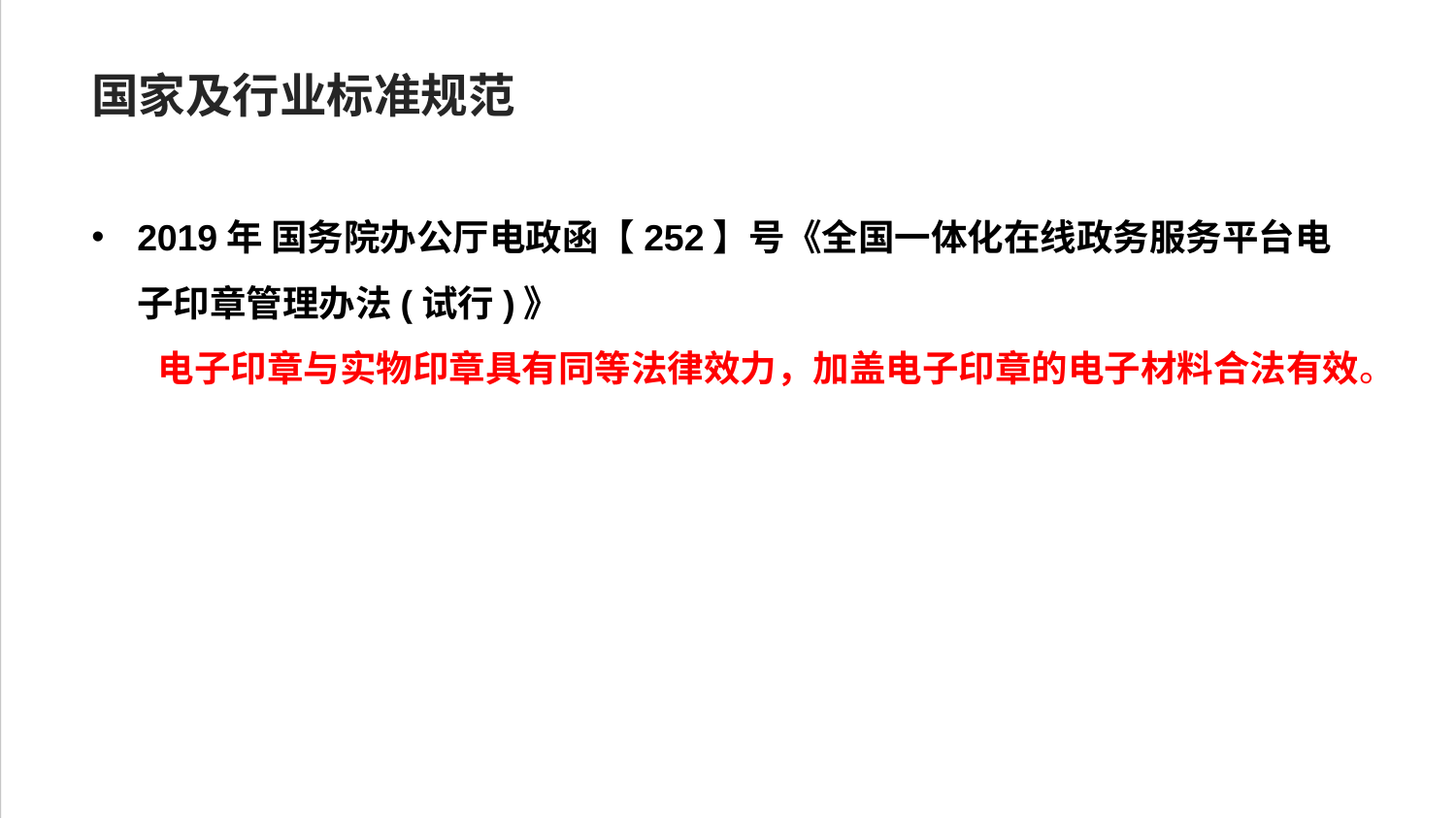

# 国家及行业标准规范

2019年 国务院办公厅电政函【252】号《全国一体化在线政务服务平台电子印章管理办法(试行)》
       电子印章与实物印章具有同等法律效力，加盖电子印章的电子材料合法有效。